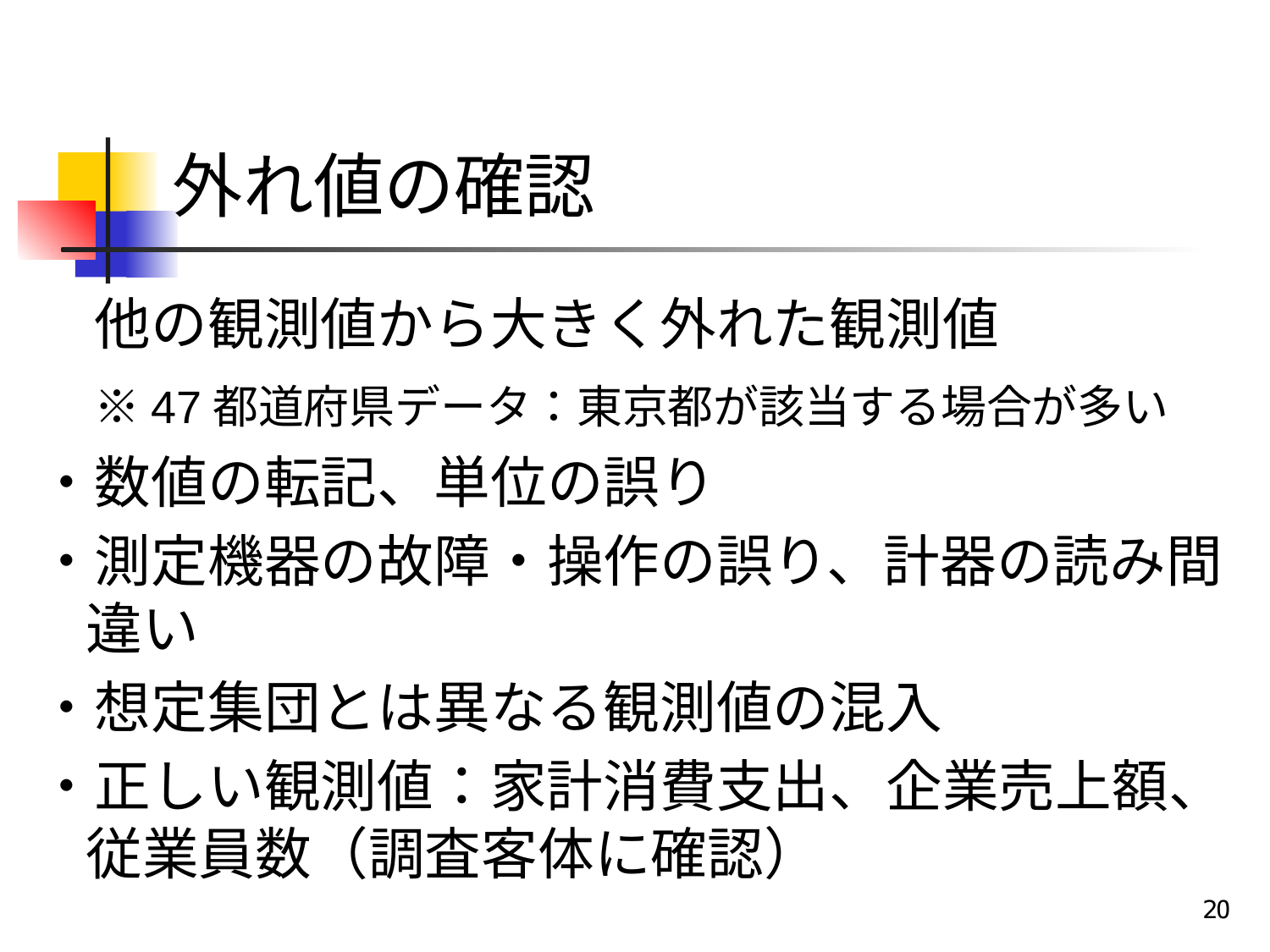

# 外れ値の確認
　他の観測値から大きく外れた観測値
　※47都道府県データ：東京都が該当する場合が多い
・数値の転記、単位の誤り
・測定機器の故障・操作の誤り、計器の読み間違い
・想定集団とは異なる観測値の混入
・正しい観測値：家計消費支出、企業売上額、従業員数（調査客体に確認）

20